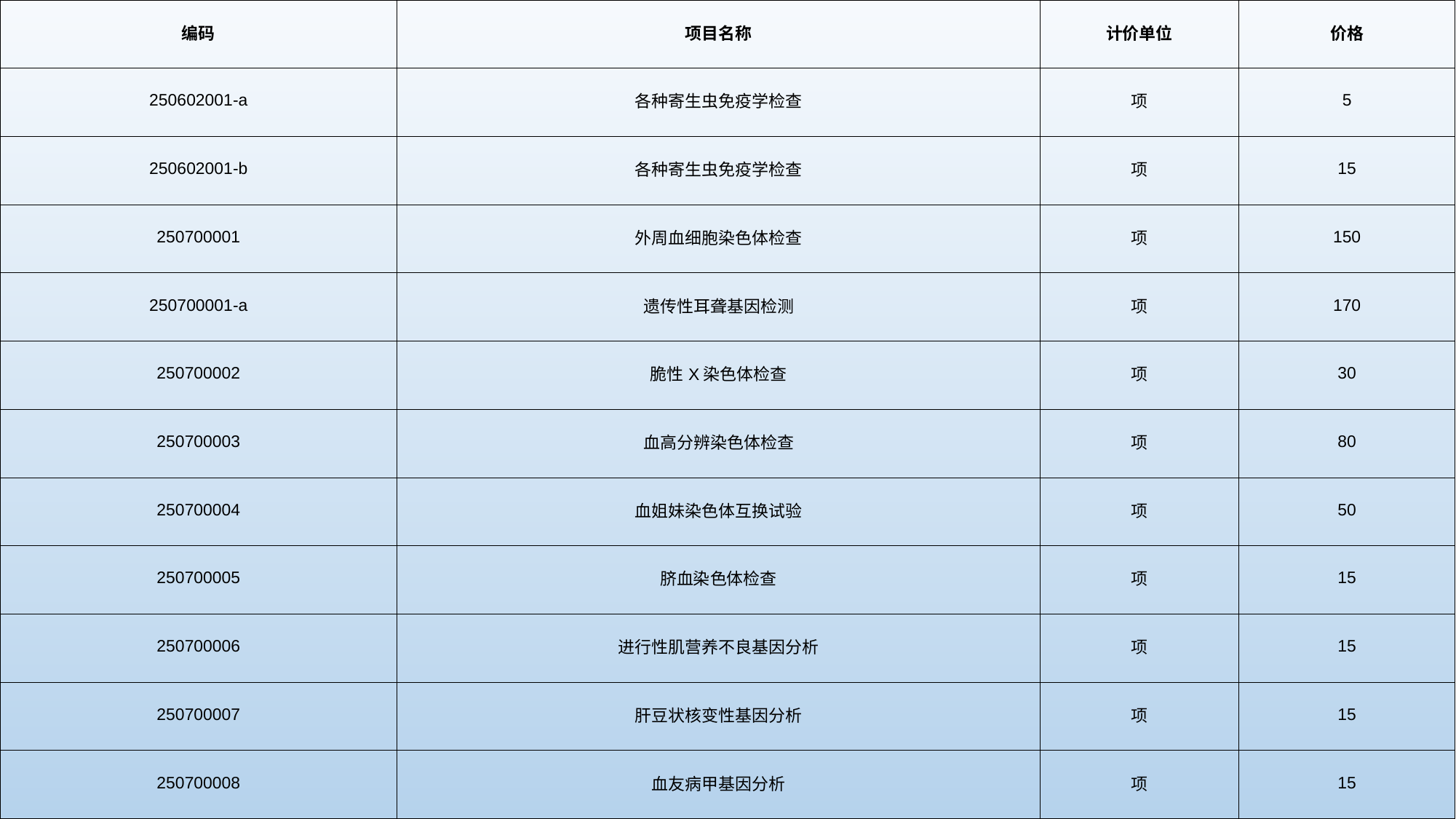

| 编码 | 项目名称 | 计价单位 | 价格 |
| --- | --- | --- | --- |
| 250602001-a | 各种寄生虫免疫学检查 | 项 | 5 |
| 250602001-b | 各种寄生虫免疫学检查 | 项 | 15 |
| 250700001 | 外周血细胞染色体检查 | 项 | 150 |
| 250700001-a | 遗传性耳聋基因检测 | 项 | 170 |
| 250700002 | 脆性X染色体检查 | 项 | 30 |
| 250700003 | 血高分辨染色体检查 | 项 | 80 |
| 250700004 | 血姐妹染色体互换试验 | 项 | 50 |
| 250700005 | 脐血染色体检查 | 项 | 15 |
| 250700006 | 进行性肌营养不良基因分析 | 项 | 15 |
| 250700007 | 肝豆状核变性基因分析 | 项 | 15 |
| 250700008 | 血友病甲基因分析 | 项 | 15 |